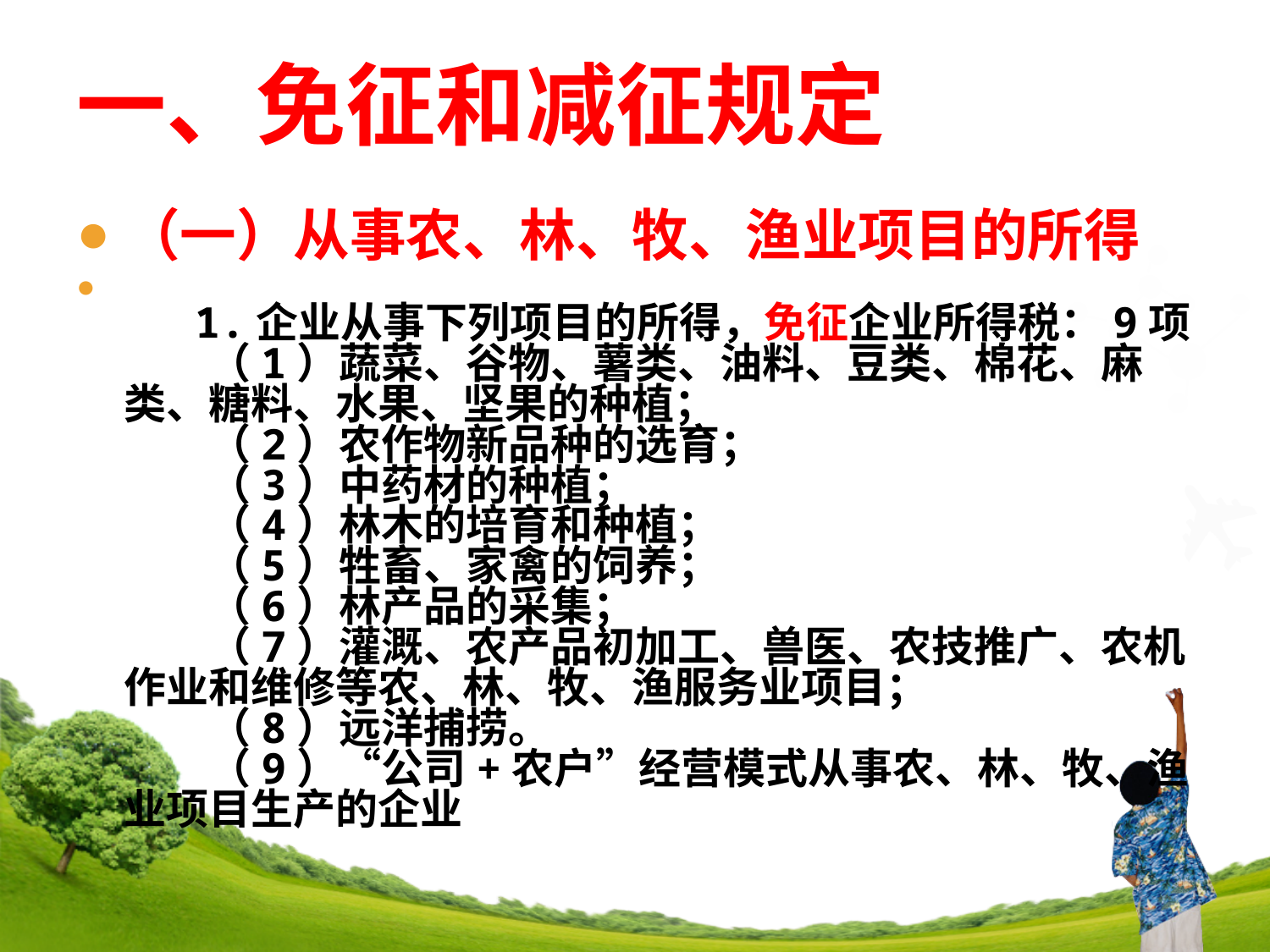

# 一、免征和减征规定
（一）从事农、林、牧、渔业项目的所得
　　1.企业从事下列项目的所得，免征企业所得税：9项
　　（1）蔬菜、谷物、薯类、油料、豆类、棉花、麻类、糖料、水果、坚果的种植；
　　（2）农作物新品种的选育；
　　（3）中药材的种植；
　　（4）林木的培育和种植；
　　（5）牲畜、家禽的饲养；
　　（6）林产品的采集；
　　（7）灌溉、农产品初加工、兽医、农技推广、农机作业和维修等农、林、牧、渔服务业项目；
　　（8）远洋捕捞。
　　（9）“公司+农户”经营模式从事农、林、牧、渔业项目生产的企业